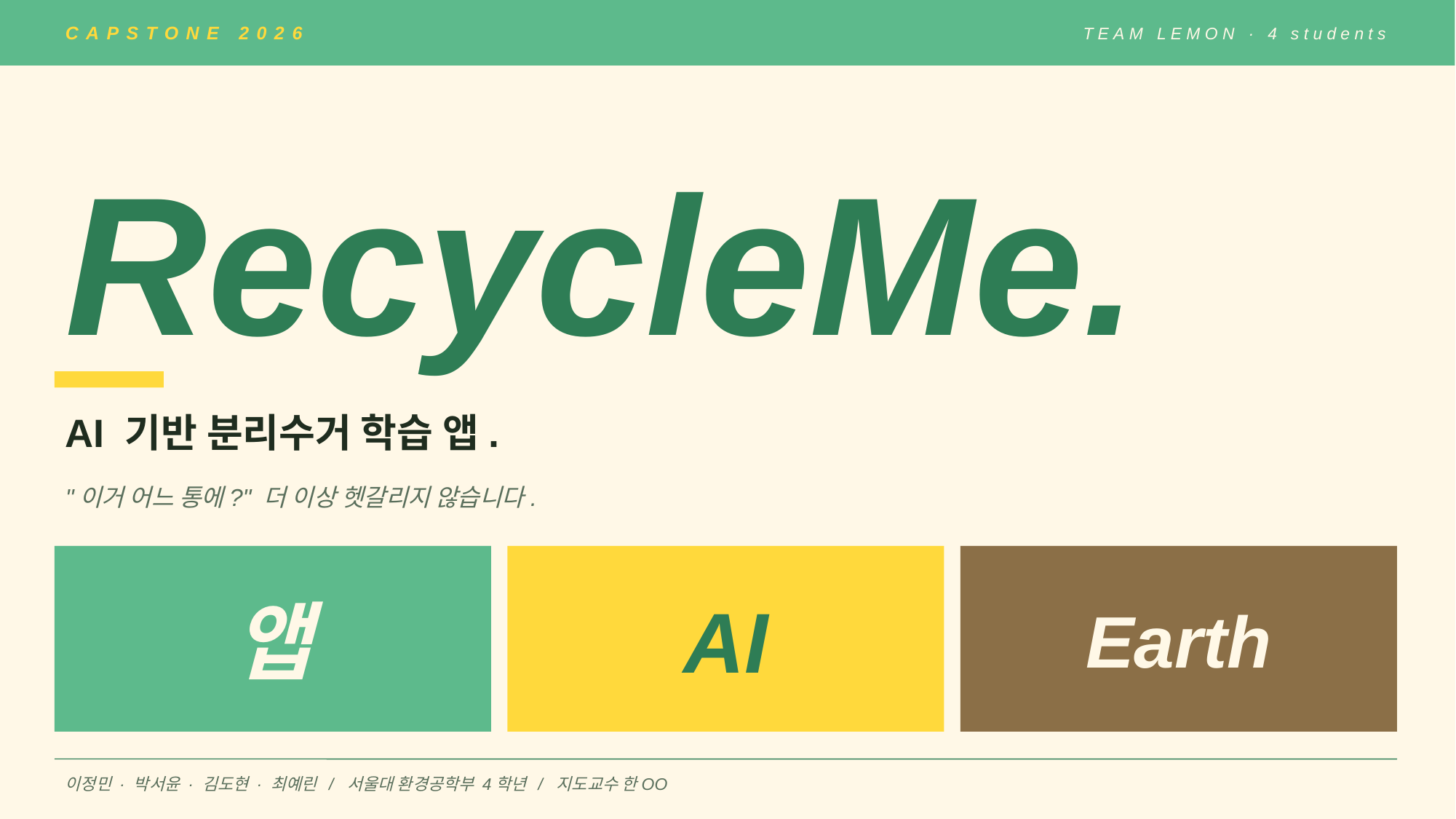

CAPSTONE 2026
TEAM LEMON · 4 students
RecycleMe.

AI 기반 분리수거 학습 앱.
"이거 어느 통에?" 더 이상 헷갈리지 않습니다.

앱

AI

Earth

이정민 · 박서윤 · 김도현 · 최예린  /  서울대 환경공학부 4학년  /  지도교수 한OO